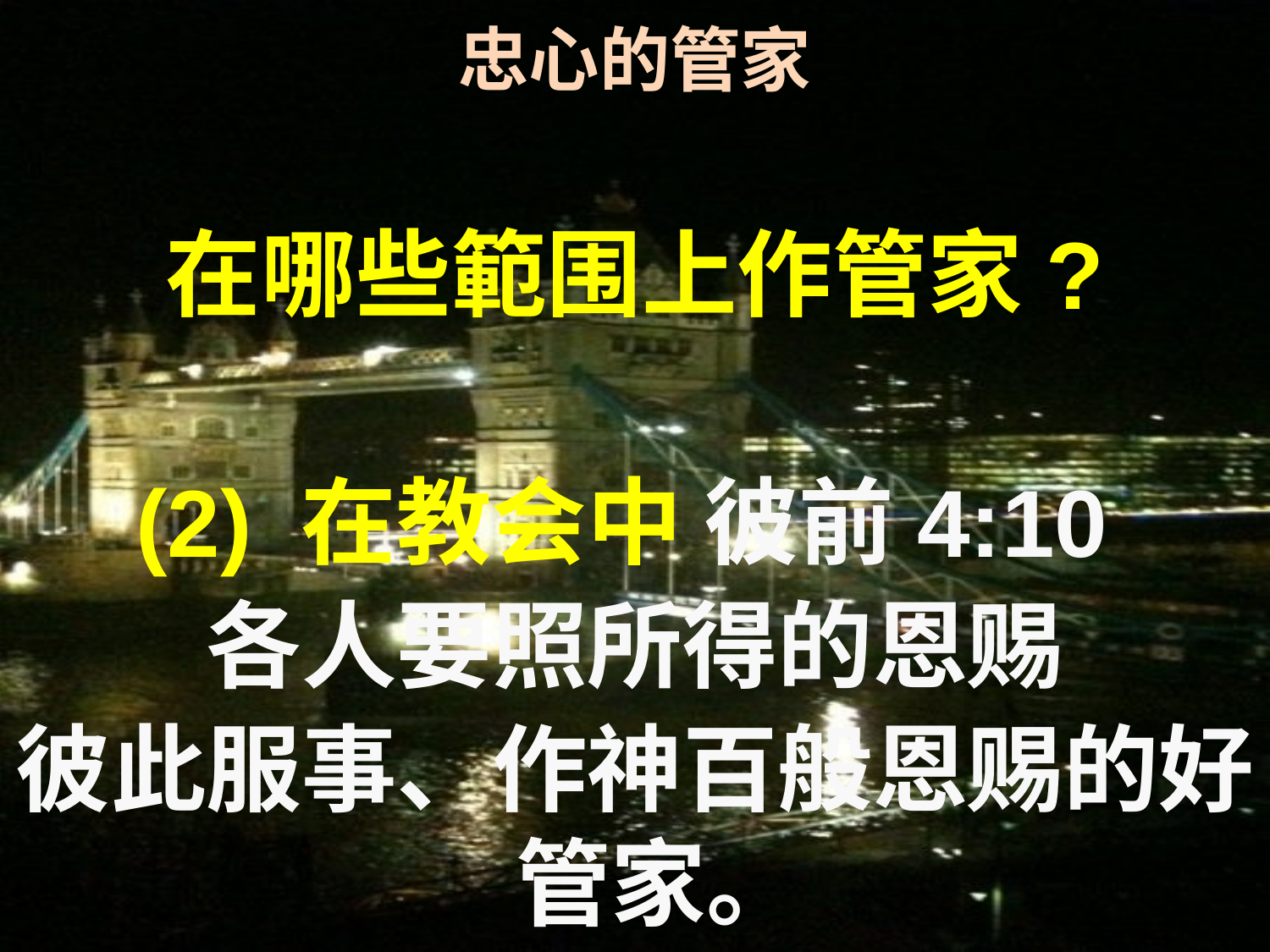

忠心的管家

在哪些範围上作管家?

(2) 在教会中 彼前4:10
各人要照所得的恩赐
彼此服事、作神百般恩赐的好管家。